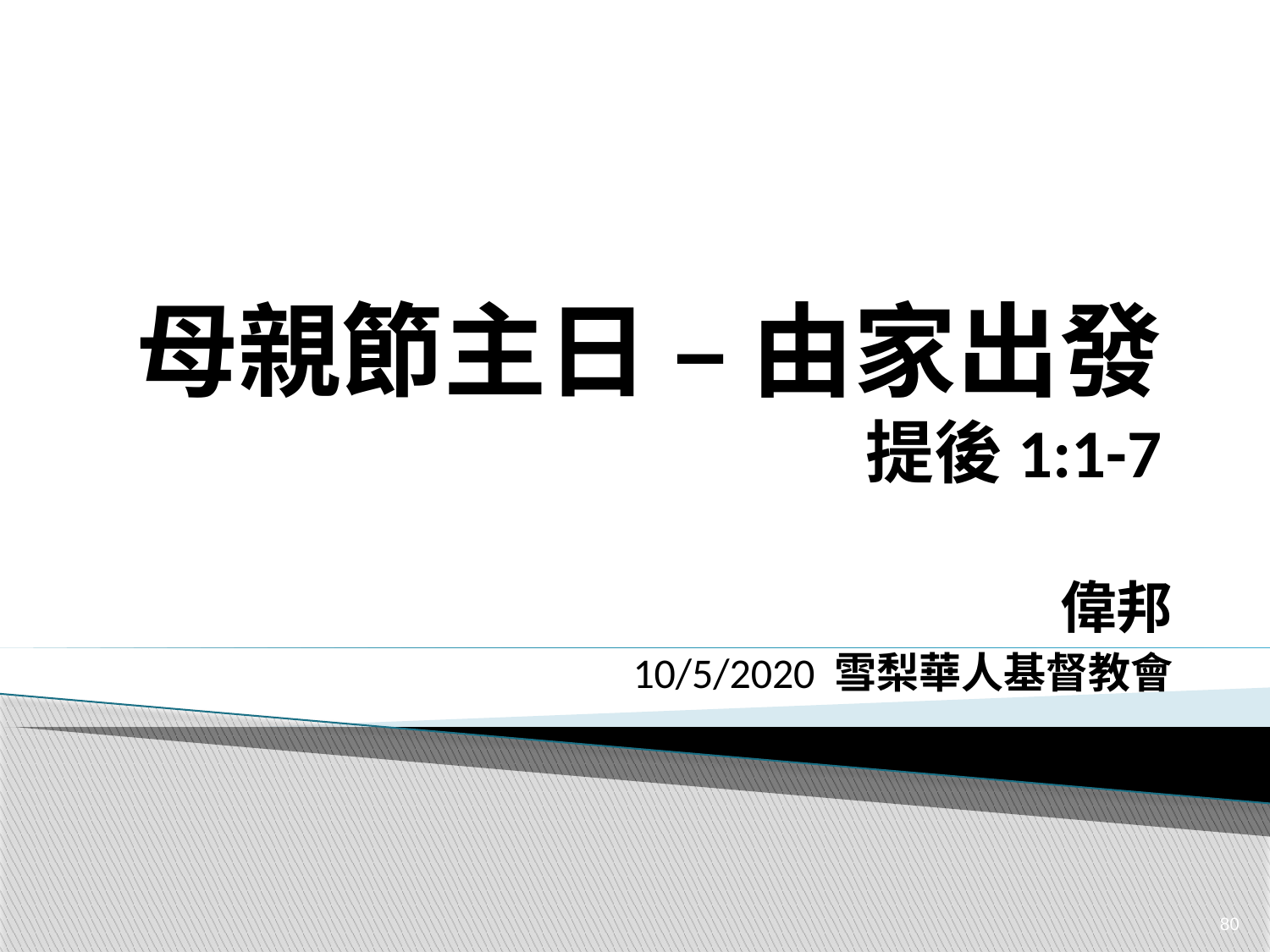

# 母親節主日 – 由家出發 提後1:1-7
偉邦
10/5/2020 雪梨華人基督教會

80